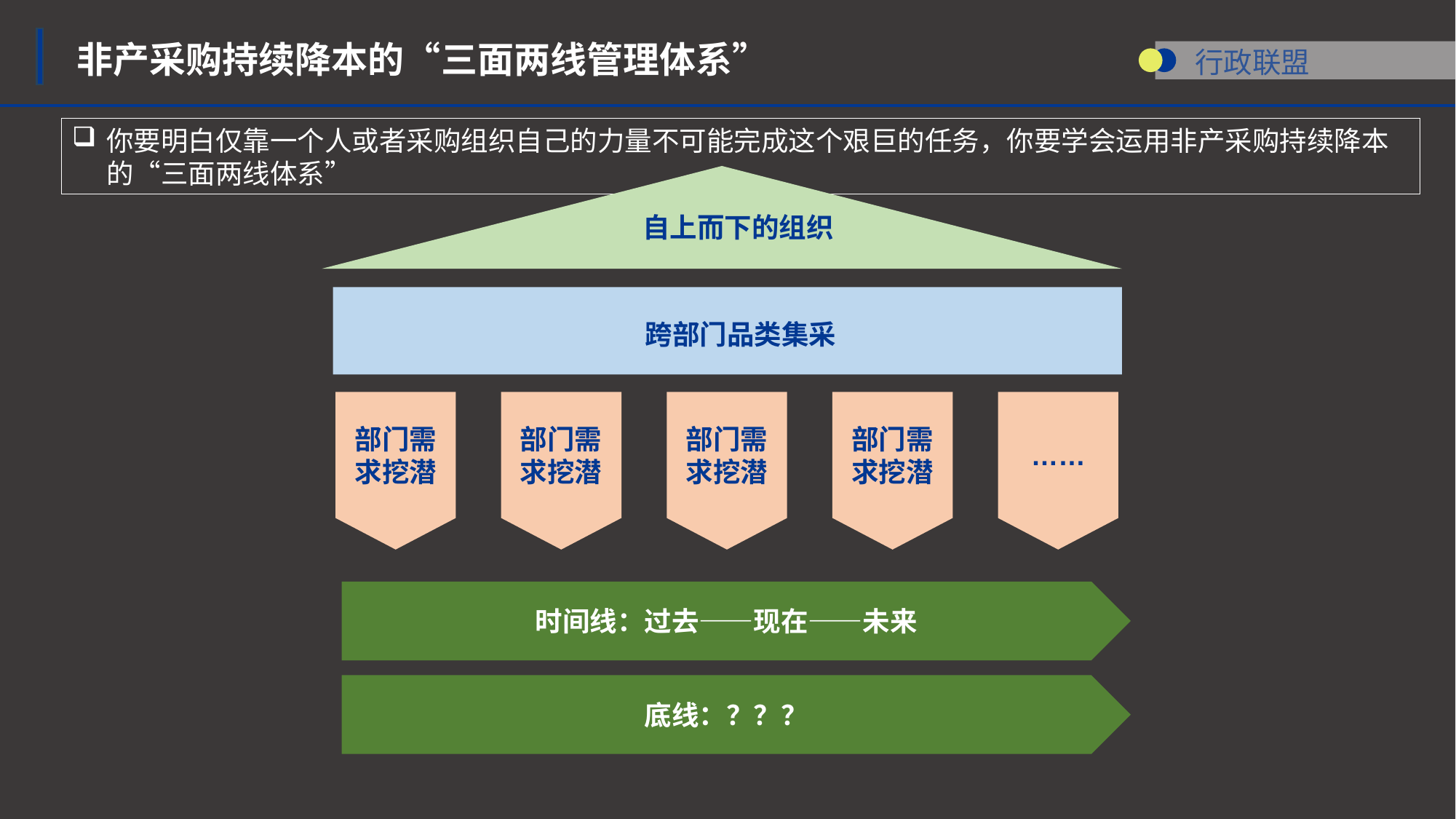

非产采购持续降本的“三面两线管理体系”
你要明白仅靠一个人或者采购组织自己的力量不可能完成这个艰巨的任务，你要学会运用非产采购持续降本的“三面两线体系”

自上而下的组织

跨部门品类集采
部门需求挖潜
部门需求挖潜
部门需求挖潜
部门需求挖潜
……
时间线：过去——现在——未来
底线：？？？